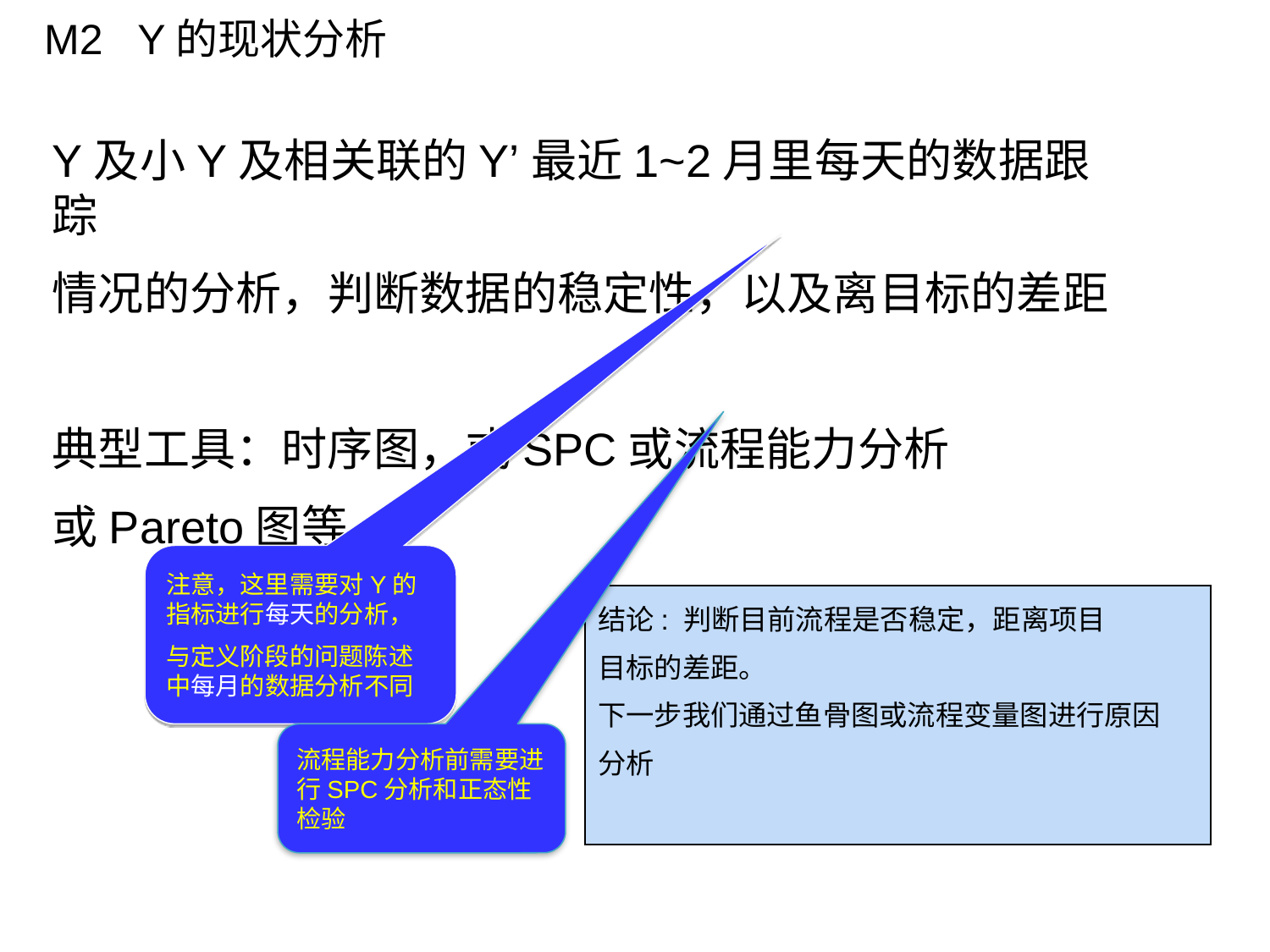

M2   Y的现状分析
Y及小Y及相关联的Y’最近1~2月里每天的数据跟踪
情况的分析，判断数据的稳定性，以及离目标的差距

典型工具：时序图，或SPC或流程能力分析
或Pareto图等
注意，这里需要对Y的指标进行每天的分析，
与定义阶段的问题陈述中每月的数据分析不同

结论: 判断目前流程是否稳定，距离项目
目标的差距。
下一步我们通过鱼骨图或流程变量图进行原因
分析

流程能力分析前需要进行SPC分析和正态性检验